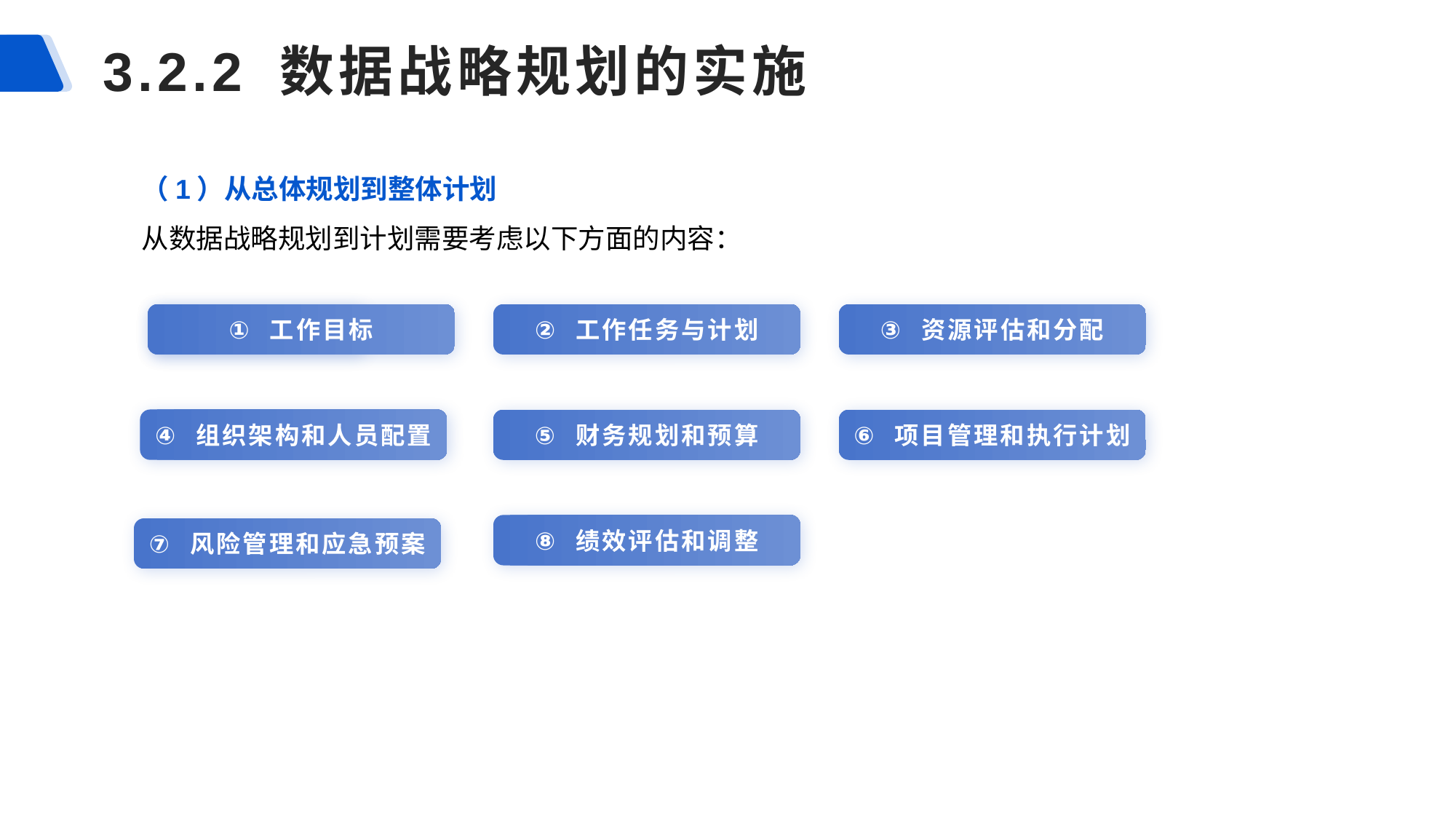

3.2.2 数据战略规划的实施
（1）从总体规划到整体计划
从数据战略规划到计划需要考虑以下方面的内容：

添加标题
工作目标
工作任务与计划
资源评估和分配
组织架构和人员配置
财务规划和预算
项目管理和执行计划
绩效评估和调整
风险管理和应急预案